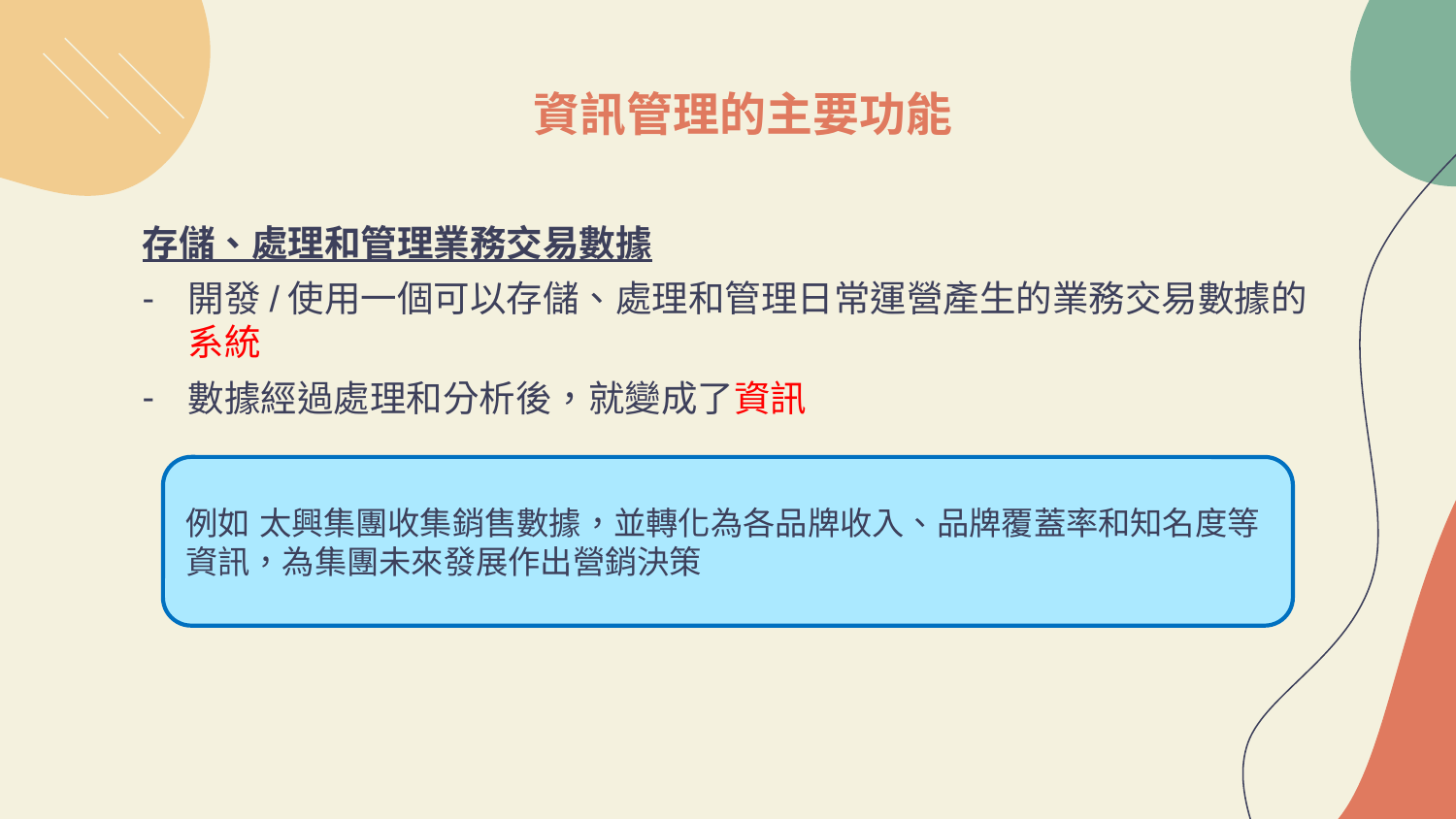

# 資訊管理的主要功能
存儲、處理和管理業務交易數據
開發/使用一個可以存儲、處理和管理日常運營產生的業務交易數據的系統
數據經過處理和分析後，就變成了資訊
例如 太興集團收集銷售數據，並轉化為各品牌收入、品牌覆蓋率和知名度等資訊，為集團未來發展作出營銷決策